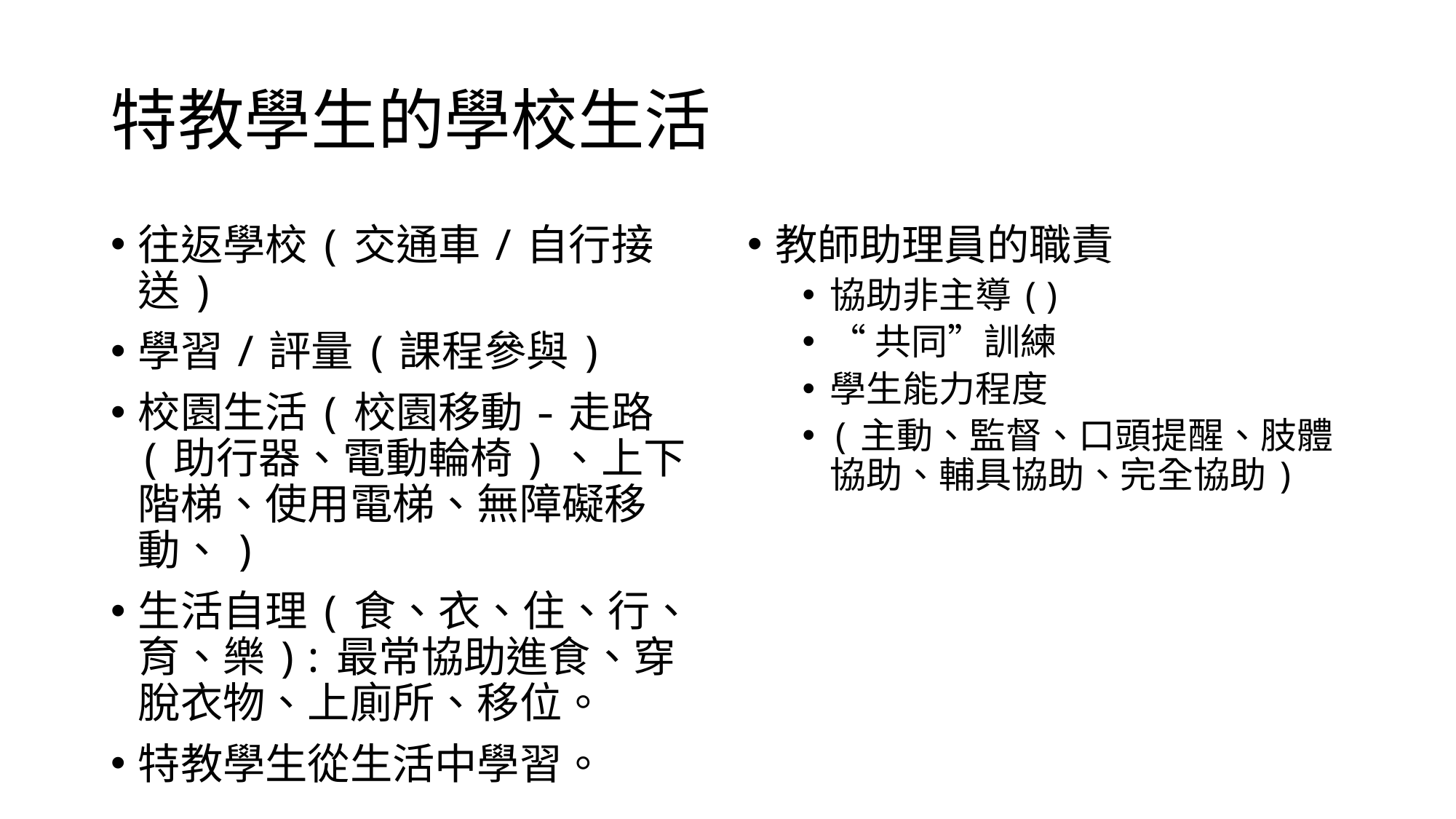

# 特教學生的學校生活
往返學校(交通車/自行接送)
學習/評量(課程參與)
校園生活(校園移動-走路(助行器、電動輪椅)、上下階梯、使用電梯、無障礙移動、)
生活自理(食、衣、住、行、育、樂):最常協助進食、穿脫衣物、上廁所、移位。
特教學生從生活中學習。
教師助理員的職責
協助非主導()
“共同”訓練
學生能力程度
(主動、監督、口頭提醒、肢體協助、輔具協助、完全協助)